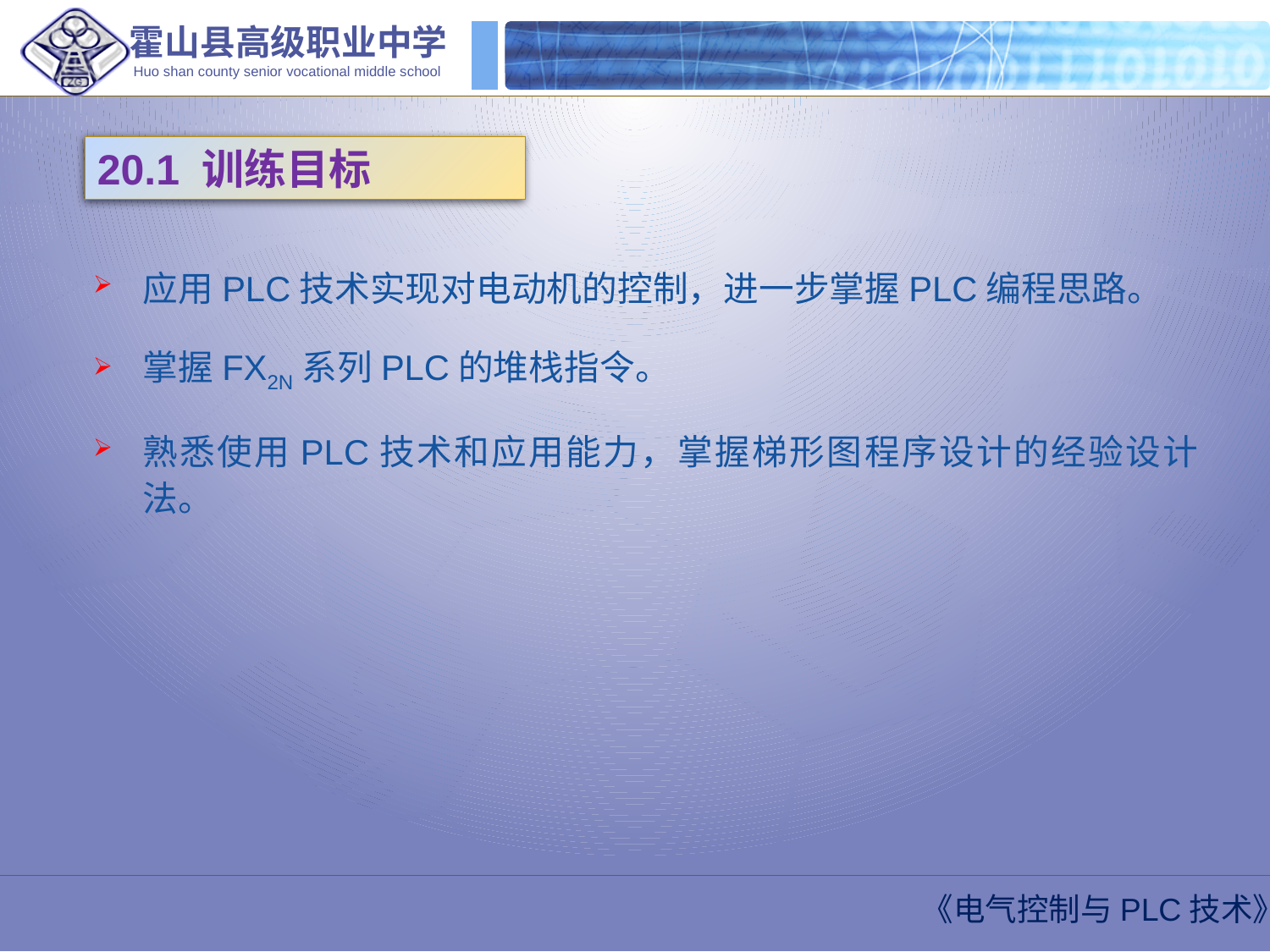

20.1 训练目标
应用PLC技术实现对电动机的控制，进一步掌握PLC编程思路。
掌握FX2N系列PLC的堆栈指令。
熟悉使用PLC技术和应用能力，掌握梯形图程序设计的经验设计法。